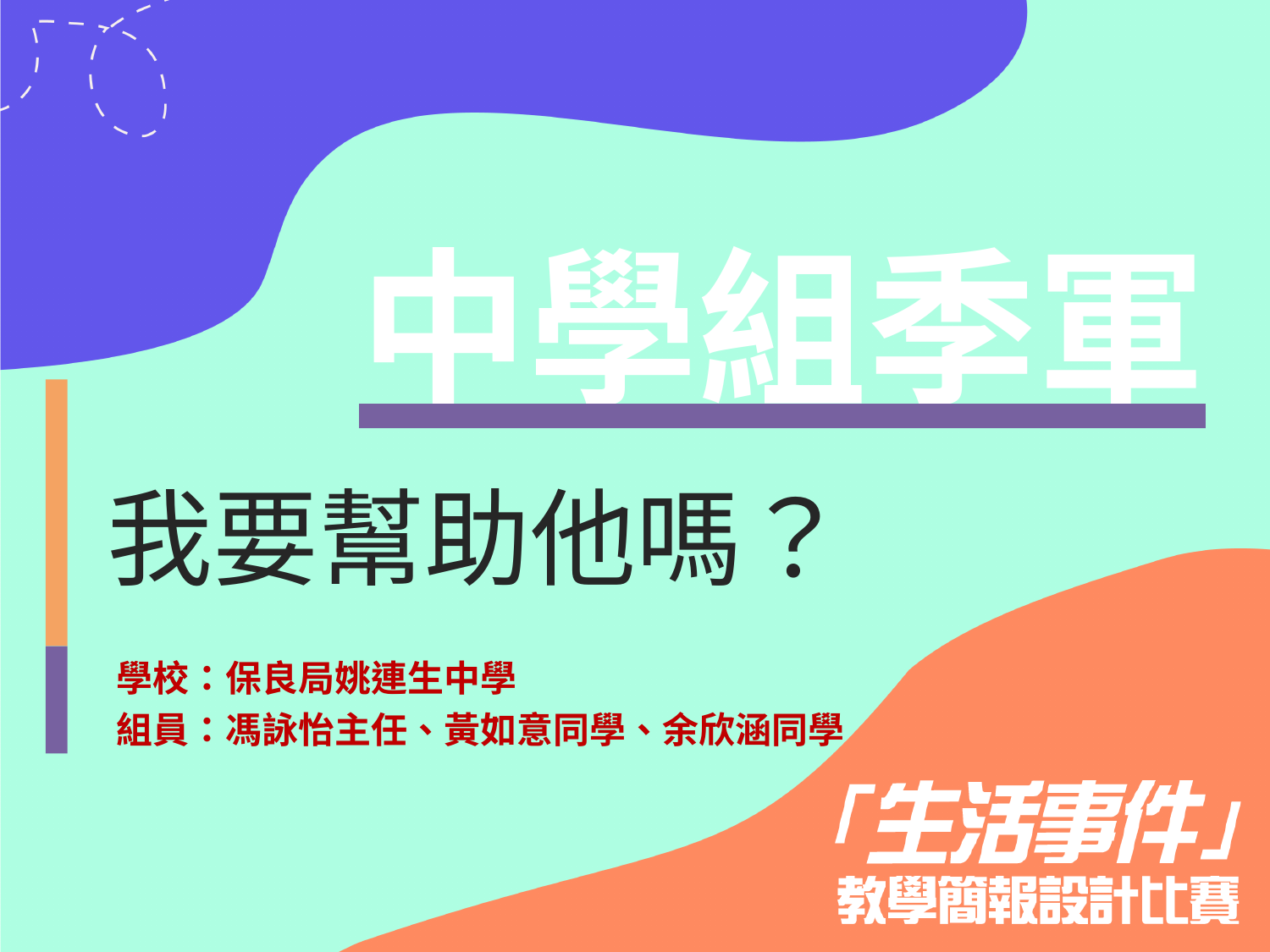

中學組季軍
# 我要幫助他嗎？
學校：保良局姚連生中學
組員：馮詠怡主任、黃如意同學、余欣涵同學